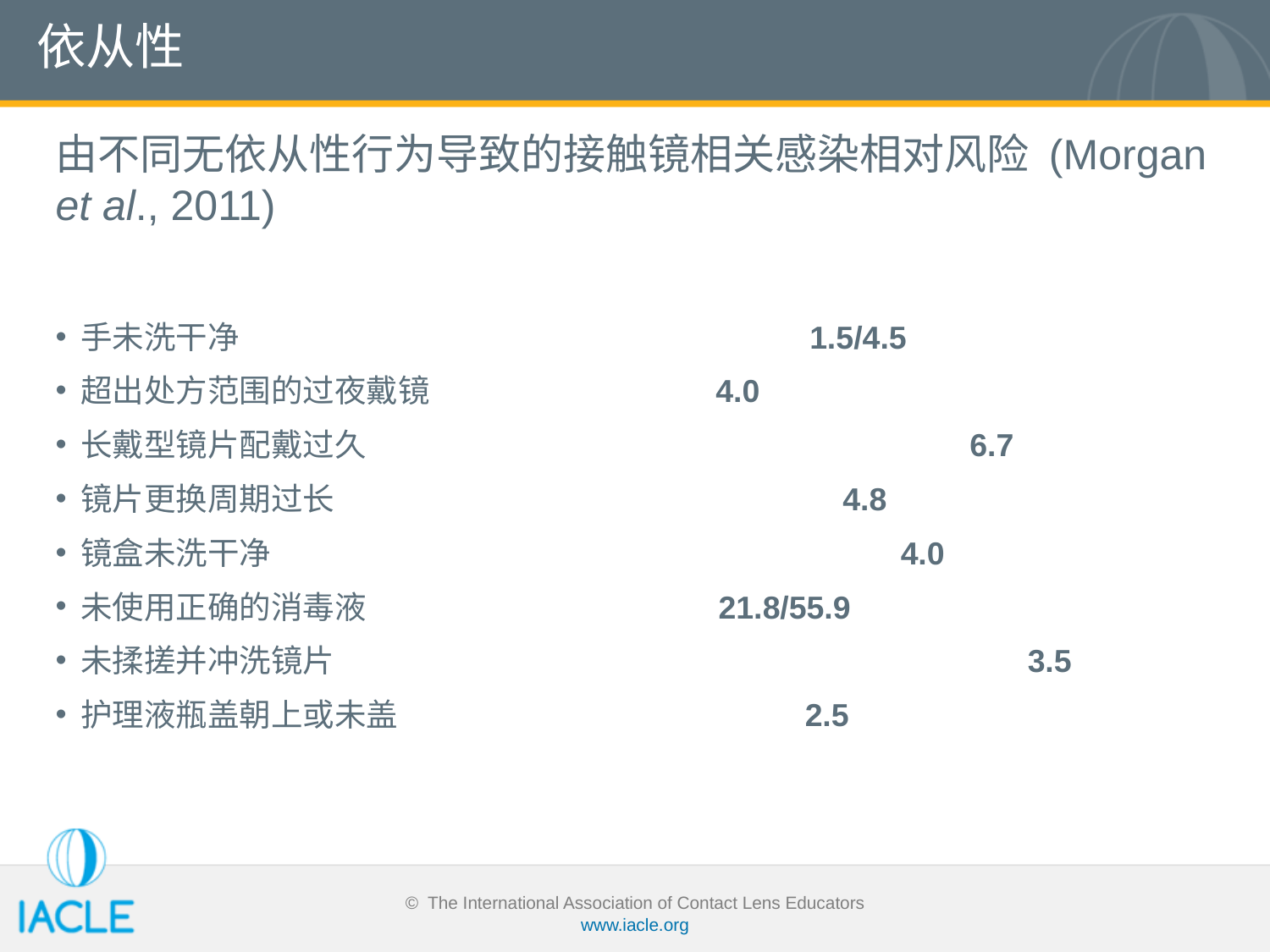

依从性

由不同无依从性行为导致的接触镜相关感染相对风险 (Morgan et al., 2011)

手未洗干净	                             		            1.5/4.5
超出处方范围的过夜戴镜 	                      	4.0
长戴型镜片配戴过久                      				6.7
镜片更换周期过长                          			4.8
镜盒未洗干净                       	  			       4.0
未使用正确的消毒液                     	                 21.8/55.9
未揉搓并冲洗镜片        					       3.5
护理液瓶盖朝上或未盖		                             2.5